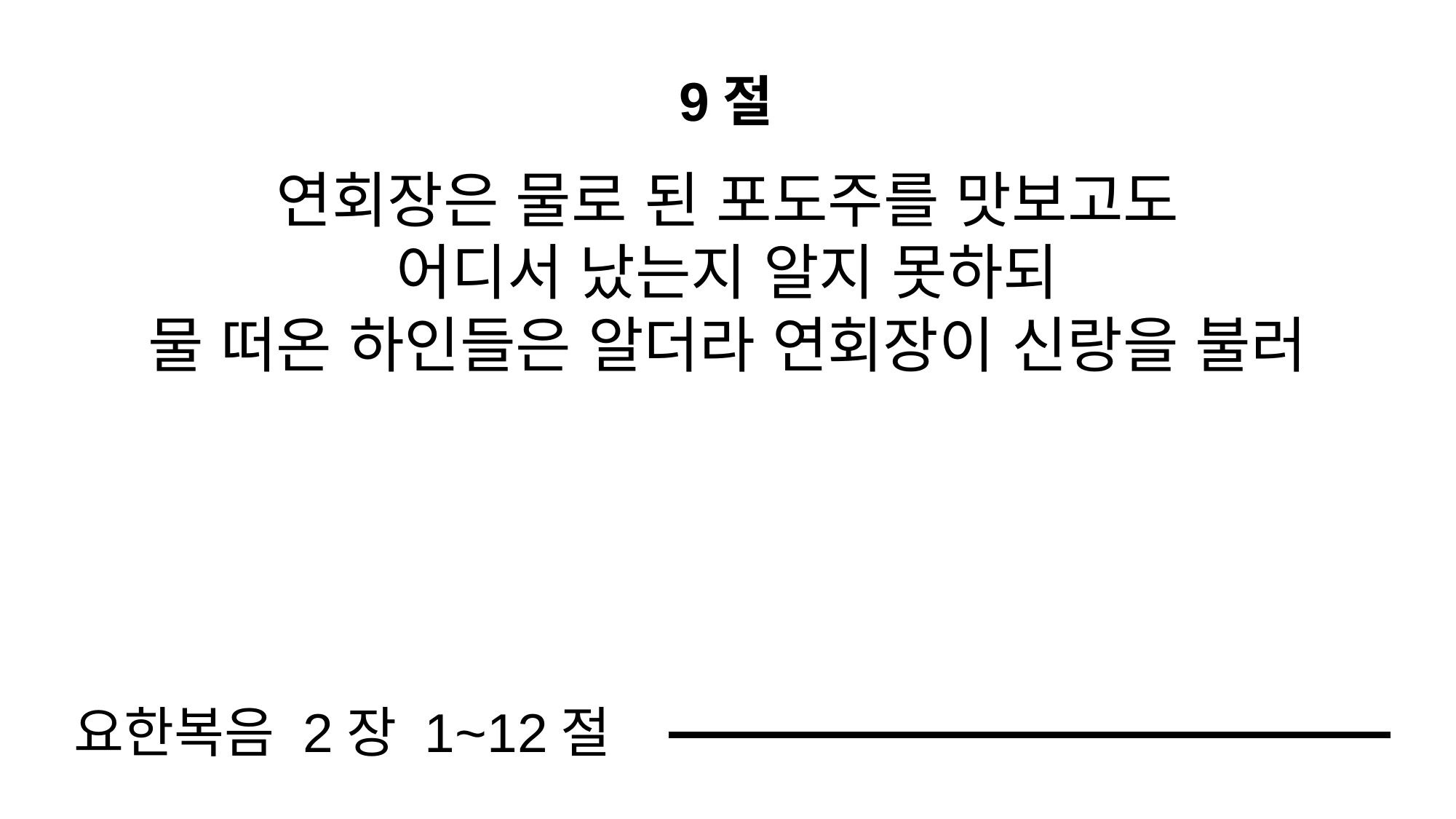

9절
연회장은 물로 된 포도주를 맛보고도
어디서 났는지 알지 못하되
물 떠온 하인들은 알더라 연회장이 신랑을 불러
요한복음 2장 1~12절